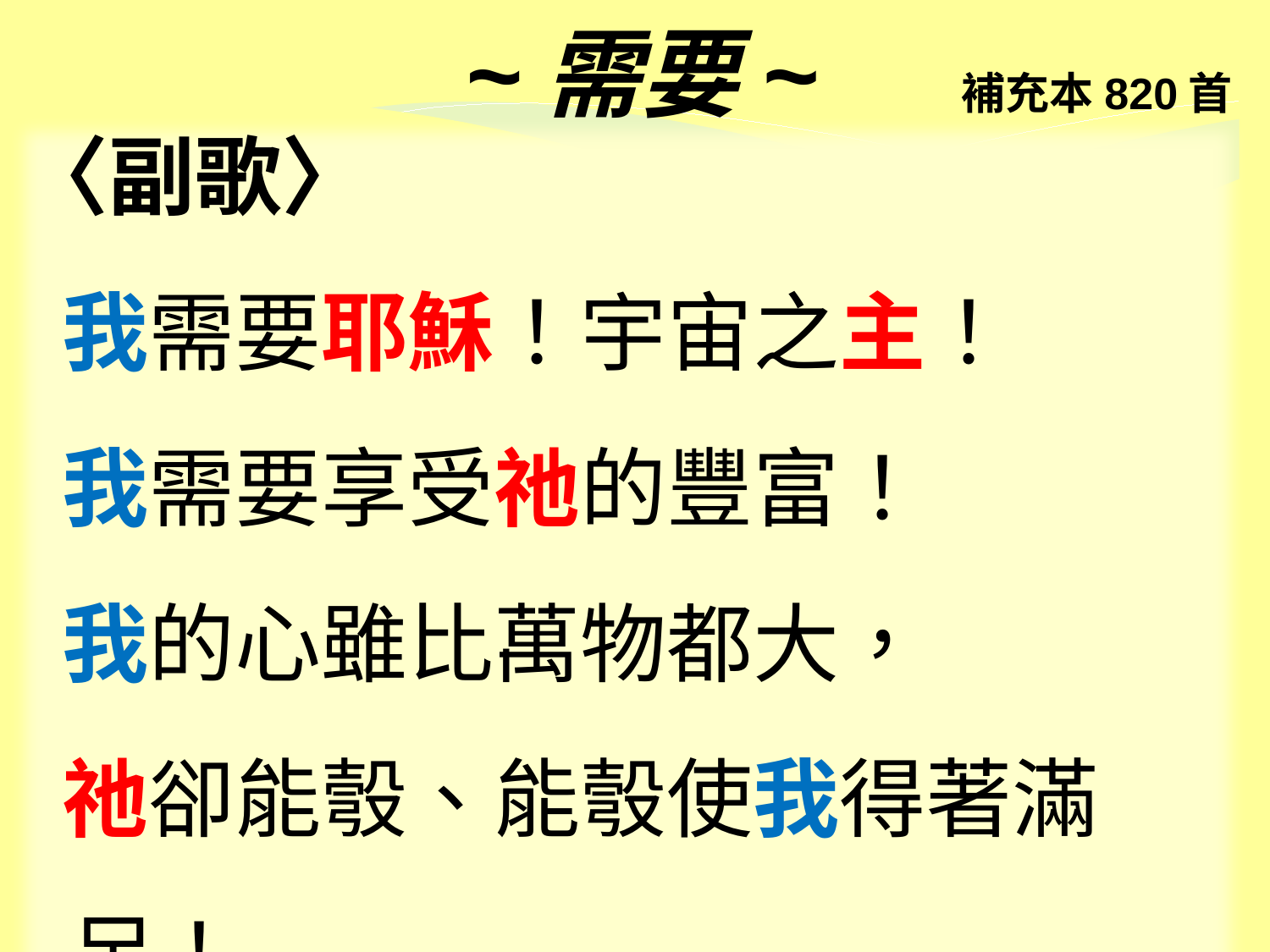

~需要~     補充本820首
〈副歌〉
 我需要耶穌！宇宙之主！
 我需要享受祂的豐富！
 我的心雖比萬物都大，
 祂卻能彀、能彀使我得著滿足！